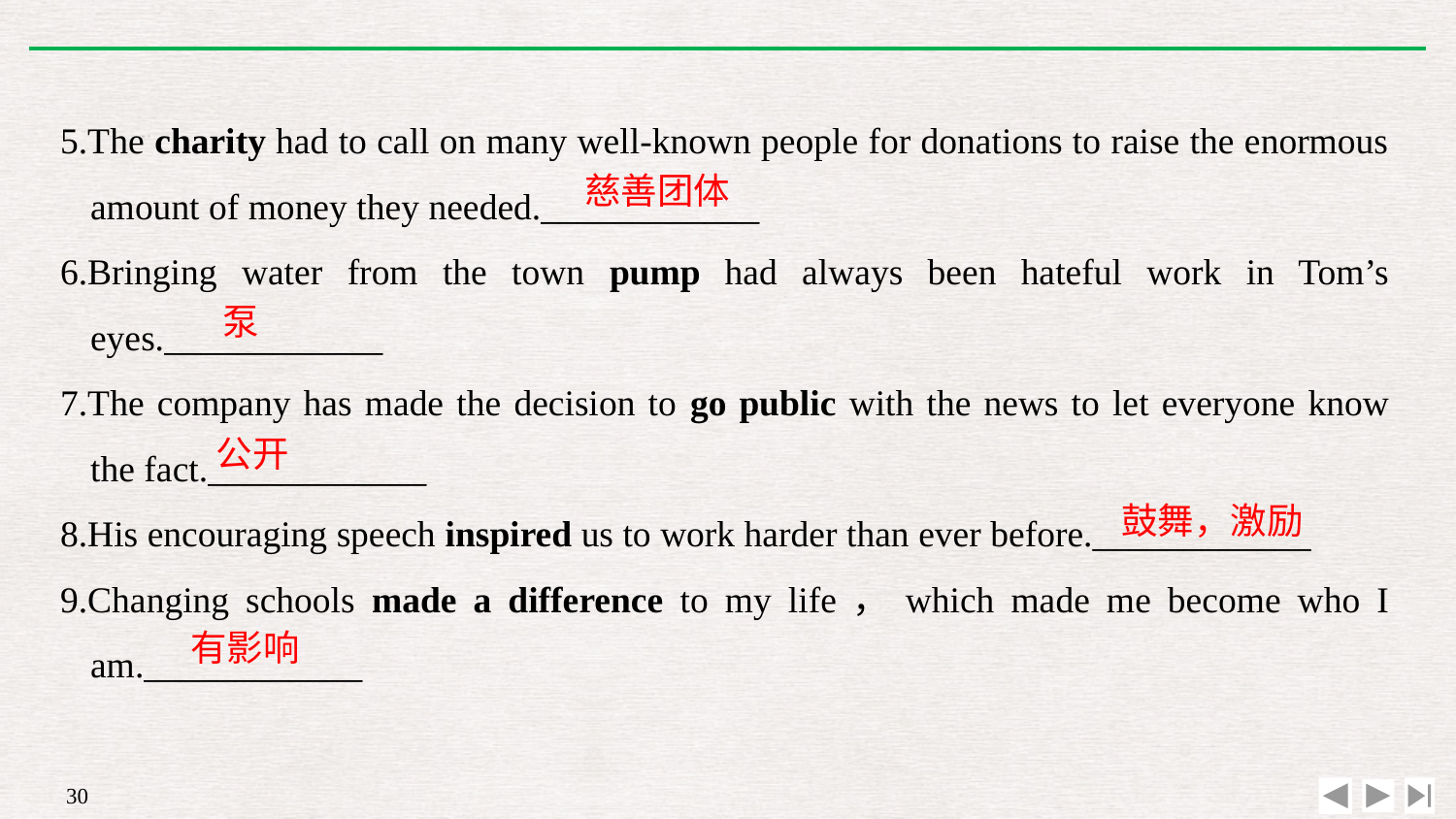

5.The charity had to call on many well-known people for donations to raise the enormous amount of money they needed.____________
6.Bringing water from the town pump had always been hateful work in Tom’s eyes.____________
7.The company has made the decision to go public with the news to let everyone know the fact.____________
8.His encouraging speech inspired us to work harder than ever before.____________
9.Changing schools made a difference to my life，which made me become who I am.____________
慈善团体
泵
公开
鼓舞，激励
有影响